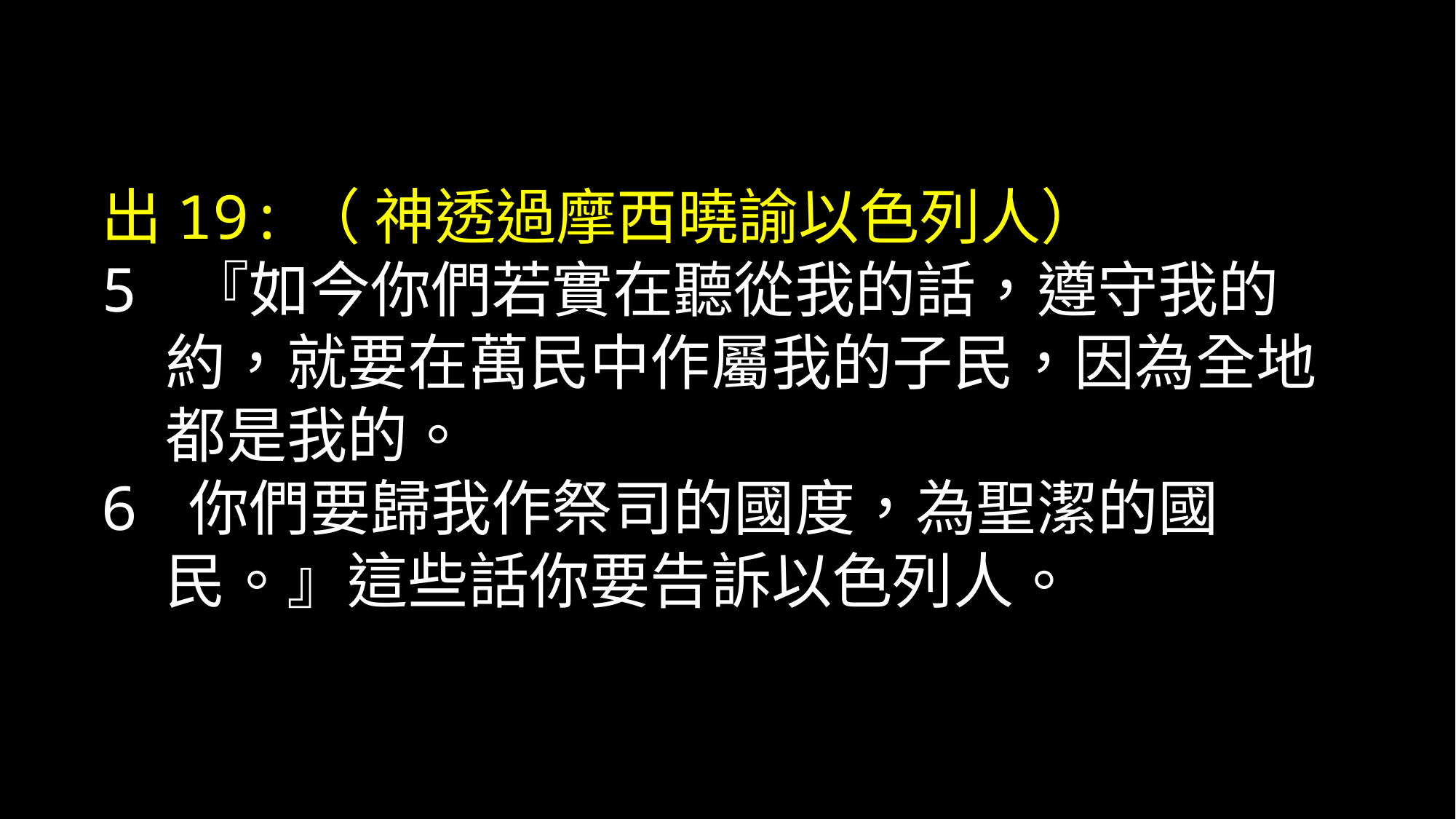

出19:（ 神透過摩西曉諭以色列人）
5 『如今你們若實在聽從我的話，遵守我的約，就要在萬民中作屬我的子民，因為全地都是我的。
6 你們要歸我作祭司的國度，為聖潔的國民。』這些話你要告訴以色列人。
C